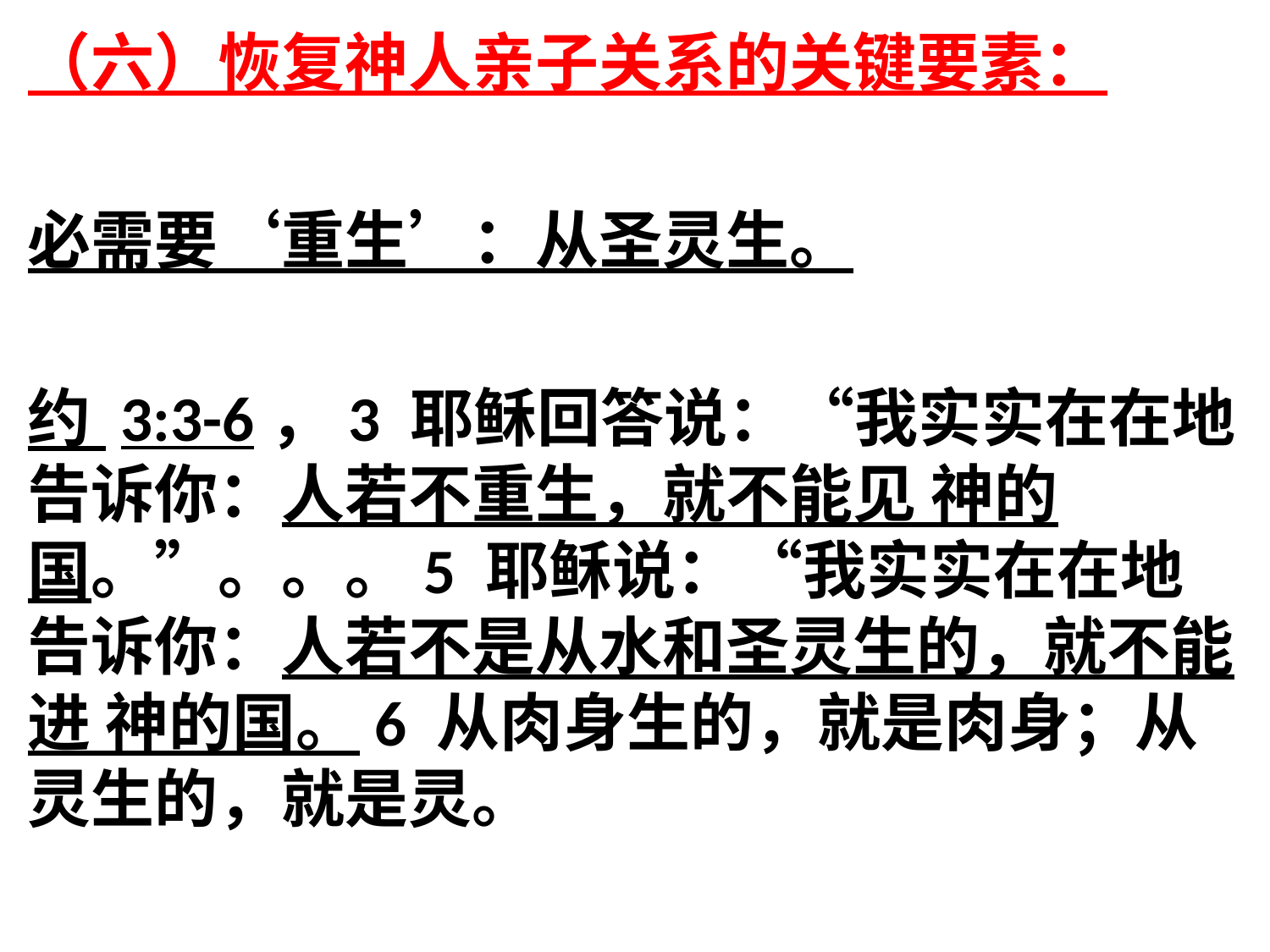

（六）恢复神人亲子关系的关键要素：

必需要‘重生’：从圣灵生。

约 3:3-6，3 耶稣回答说：“我实实在在地告诉你：人若不重生，就不能见 神的国。”。。。5 耶稣说：“我实实在在地告诉你：人若不是从水和圣灵生的，就不能进 神的国。6 从肉身生的，就是肉身；从灵生的，就是灵。